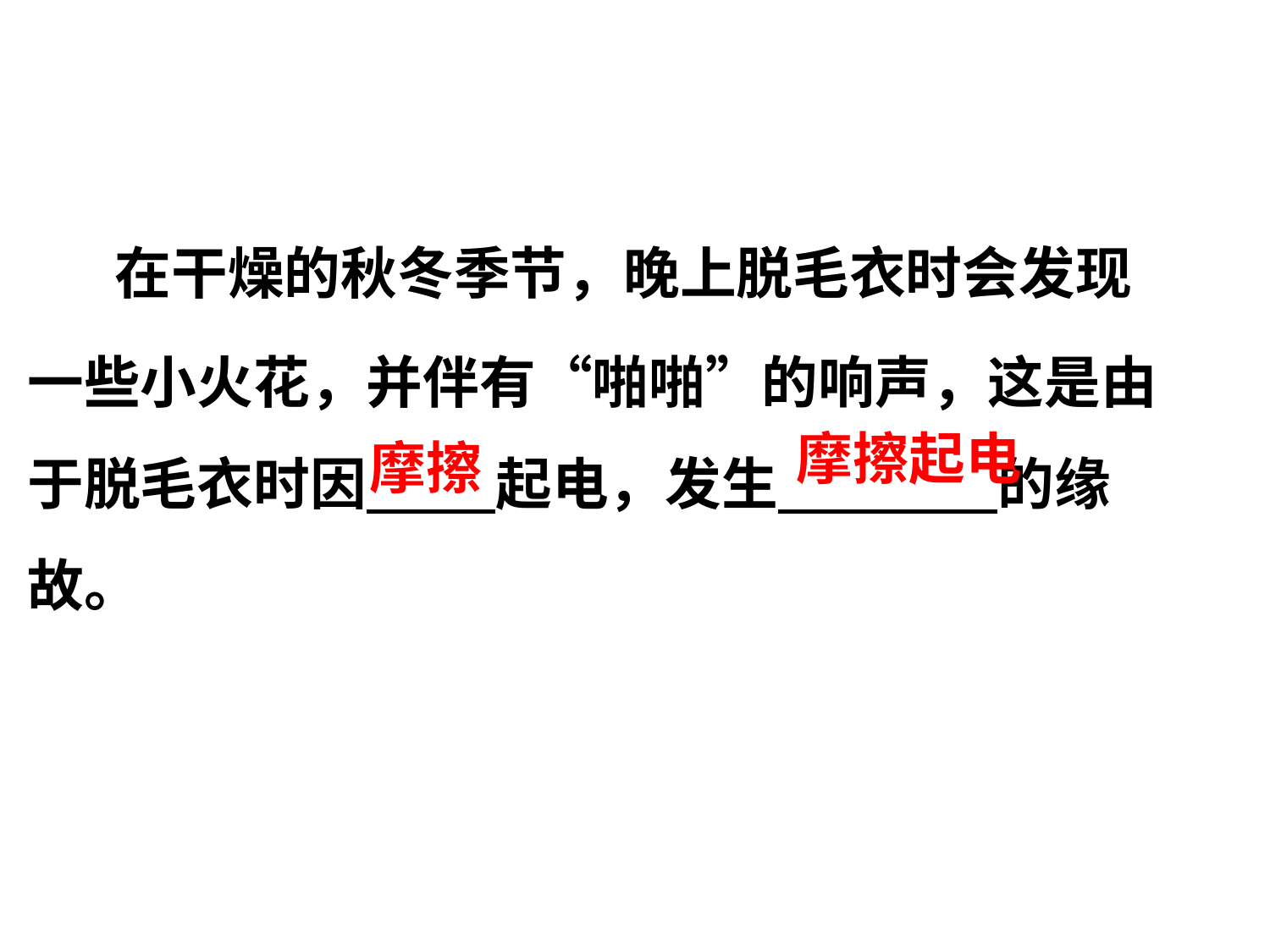

在干燥的秋冬季节，晚上脱毛衣时会发现一些小火花，并伴有“啪啪”的响声，这是由于脱毛衣时因          起电，发生                 的缘故。
摩擦起电
摩擦